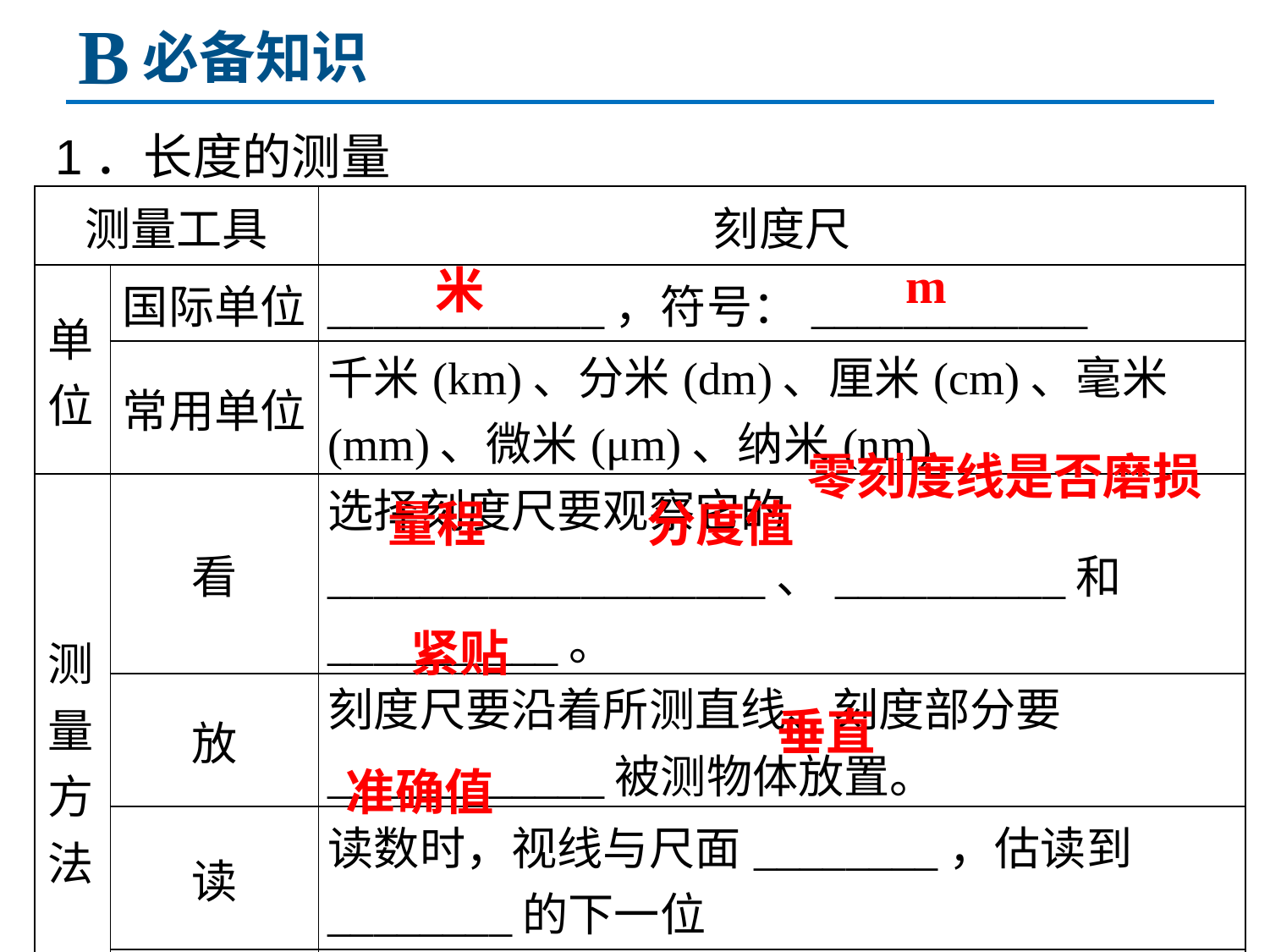

B
必备知识
1．长度的测量
| 测量工具 |  | 刻度尺 |
| --- | --- | --- |
| 单位 | 国际单位 | \_\_\_\_\_\_\_\_\_\_\_\_，符号：\_\_\_\_\_\_\_\_\_\_\_\_ |
|  | 常用单位 | 千米(km)、分米(dm)、厘米(cm)、毫米(mm)、微米(μm)、纳米(nm) |
| 测量方法 | 看 | 选择刻度尺要观察它的\_\_\_\_\_\_\_\_\_\_\_\_\_\_\_\_\_\_\_、\_\_\_\_\_\_\_\_\_\_和\_\_\_\_\_\_\_\_\_\_。 |
|  | 放 | 刻度尺要沿着所测直线、刻度部分要\_\_\_\_\_\_\_\_\_\_\_\_被测物体放置。 |
|  | 读 | 读数时，视线与尺面\_\_\_\_\_\_\_\_，估读到\_\_\_\_\_\_\_\_的下一位 |
|  | 记 | 结果有数值和单位 |
m
米
零刻度线是否磨损
量程
分度值
紧贴
垂直
准确值